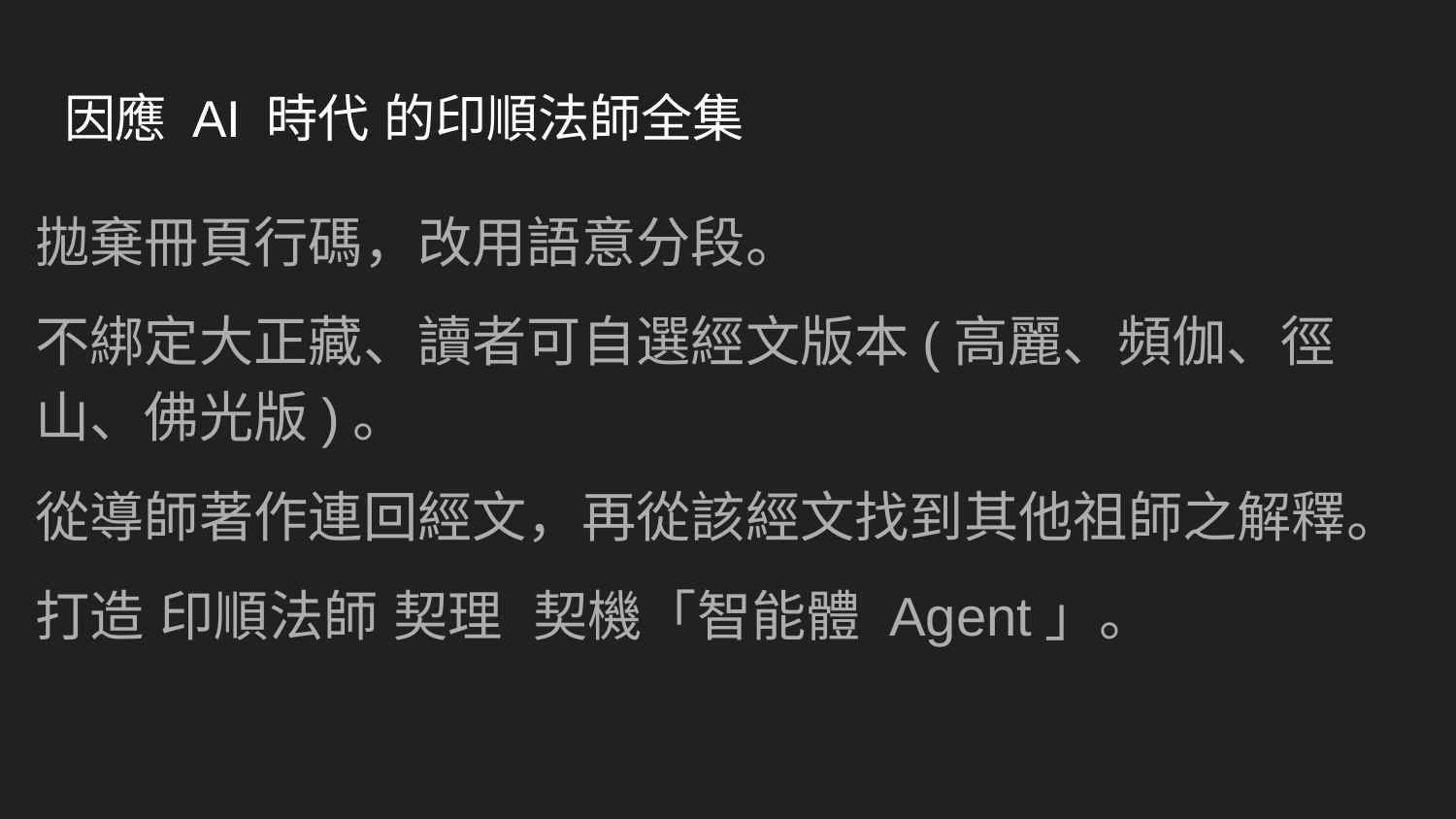

# 因應 AI 時代 的印順法師全集
拋棄冊頁行碼，改用語意分段。
不綁定大正藏、讀者可自選經文版本(高麗、頻伽、徑山、佛光版)。
從導師著作連回經文，再從該經文找到其他祖師之解釋。
打造 印順法師 契理  契機「智能體 Agent」。